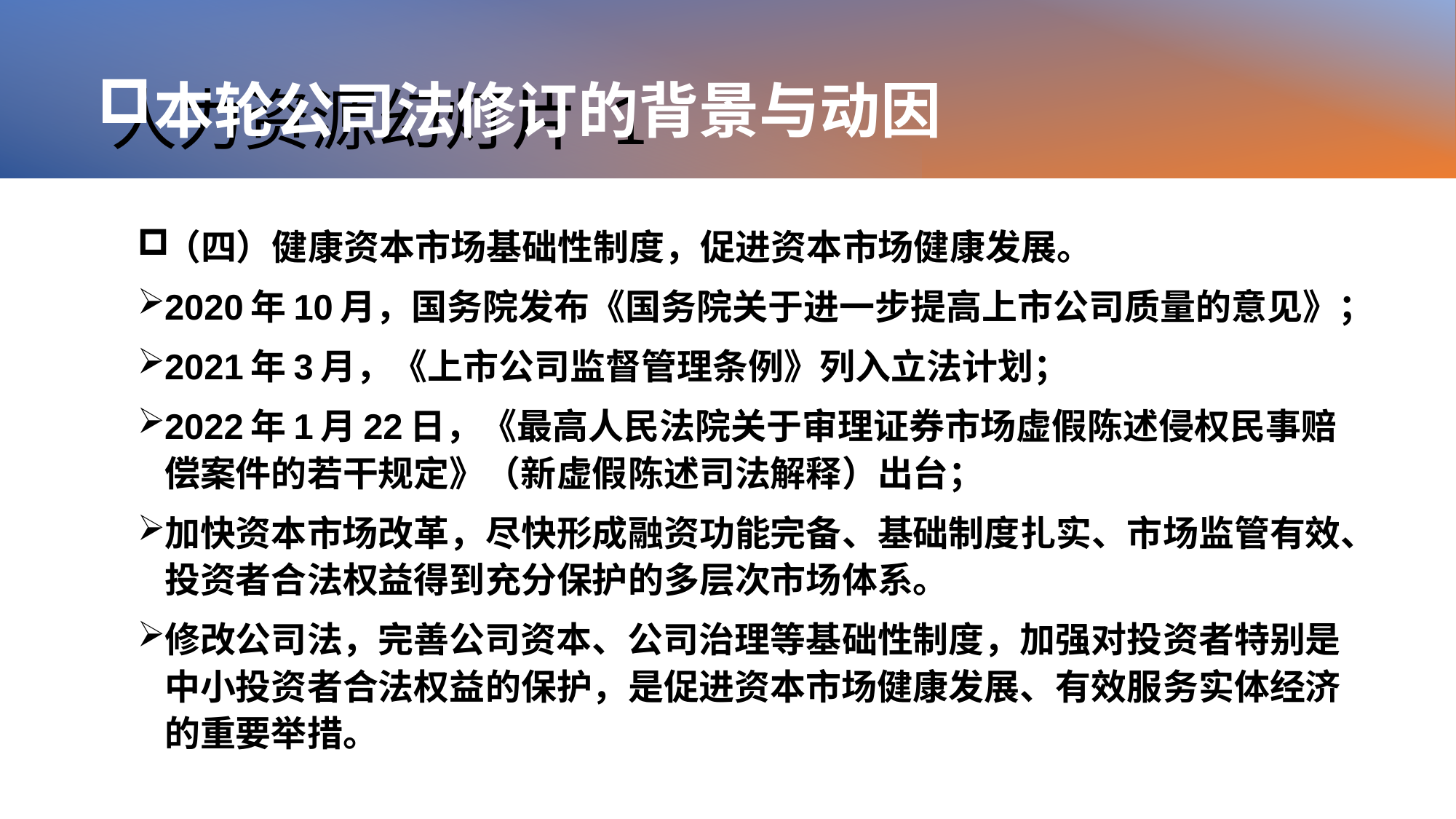

# 人力资源幻灯片 1
本轮公司法修订的背景与动因
（四）健康资本市场基础性制度，促进资本市场健康发展。
2020年10月，国务院发布《国务院关于进一步提高上市公司质量的意见》；
2021年3月，《上市公司监督管理条例》列入立法计划；
2022年1月22日，《最高人民法院关于审理证券市场虚假陈述侵权民事赔偿案件的若干规定》（新虚假陈述司法解释）出台；
加快资本市场改革，尽快形成融资功能完备、基础制度扎实、市场监管有效、投资者合法权益得到充分保护的多层次市场体系。
修改公司法，完善公司资本、公司治理等基础性制度，加强对投资者特别是中小投资者合法权益的保护，是促进资本市场健康发展、有效服务实体经济的重要举措。